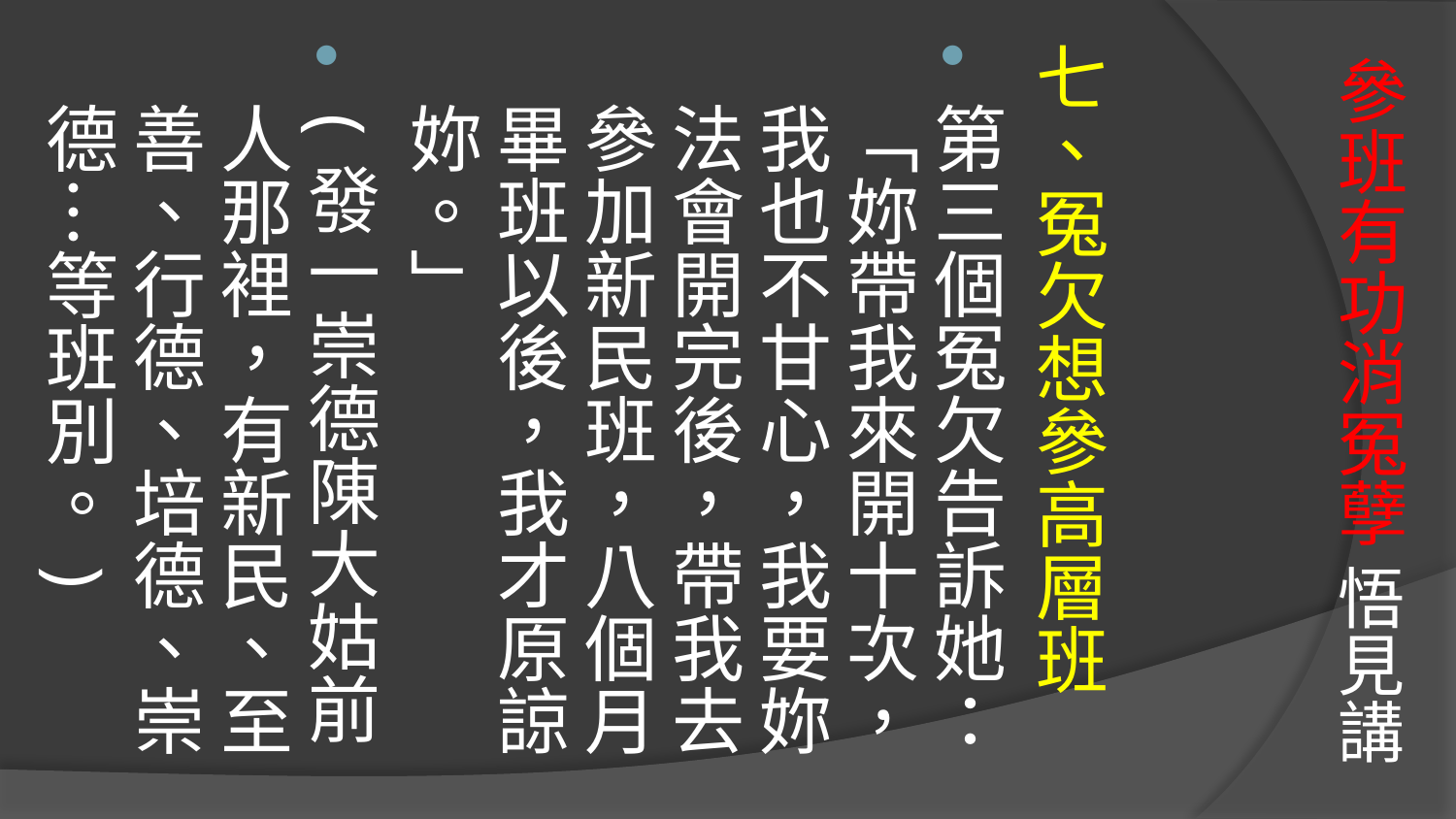

七、冤欠想參高層班
第三個冤欠告訴她：「妳帶我來開十次，我也不甘心，我要妳法會開完後，帶我去參加新民班，八個月畢班以後，我才原諒妳。」
(發一崇德陳大姑前人那裡，有新民、至善、行德、培德、崇德…等班別。)
# 參班有功消冤孽 悟見講